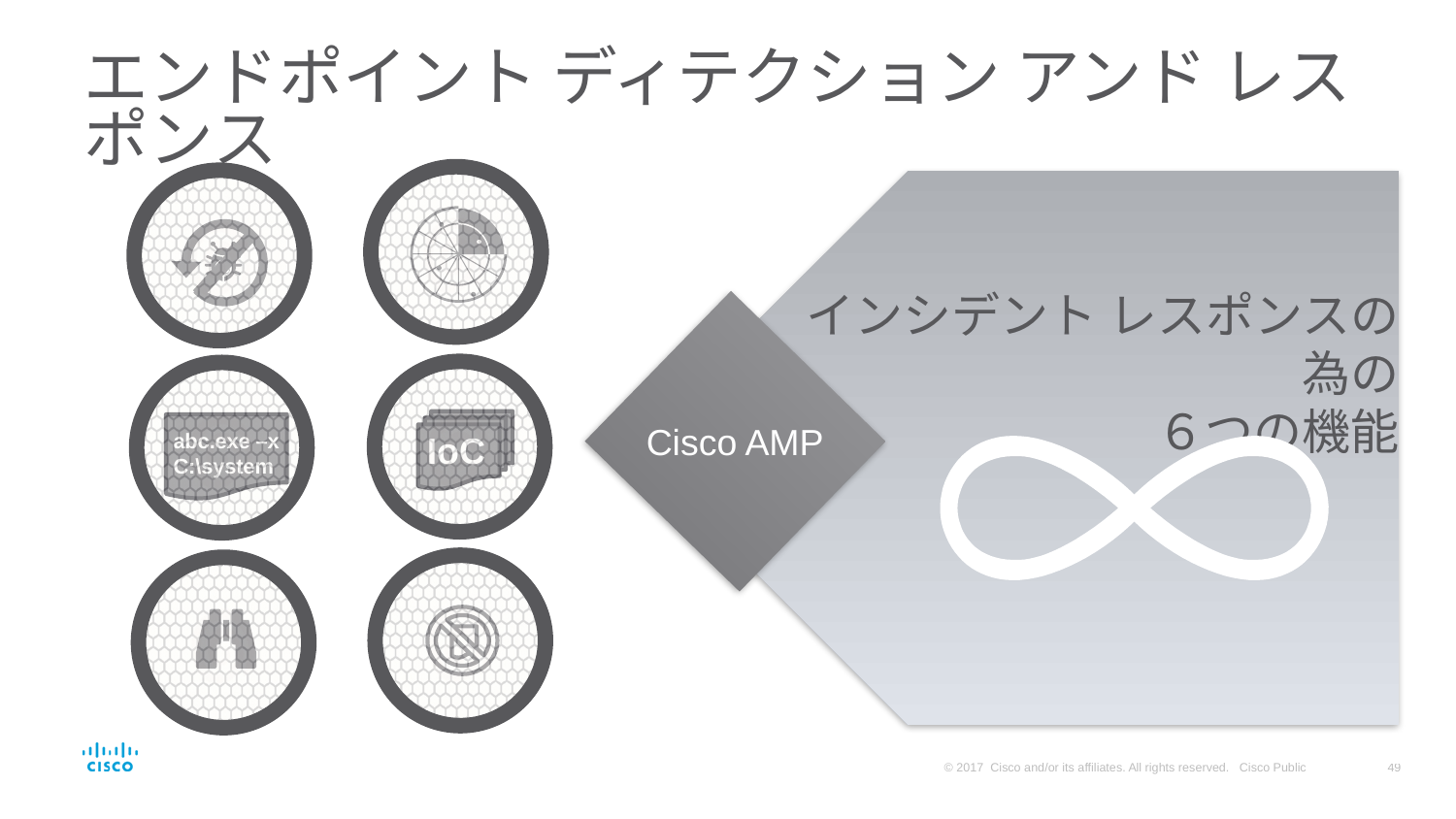

# エンドポイント ディテクション アンド レスポンス

インシデント レスポンスの為の
６つの機能

IoC

abc.exe –x
C:\system
Cisco AMP